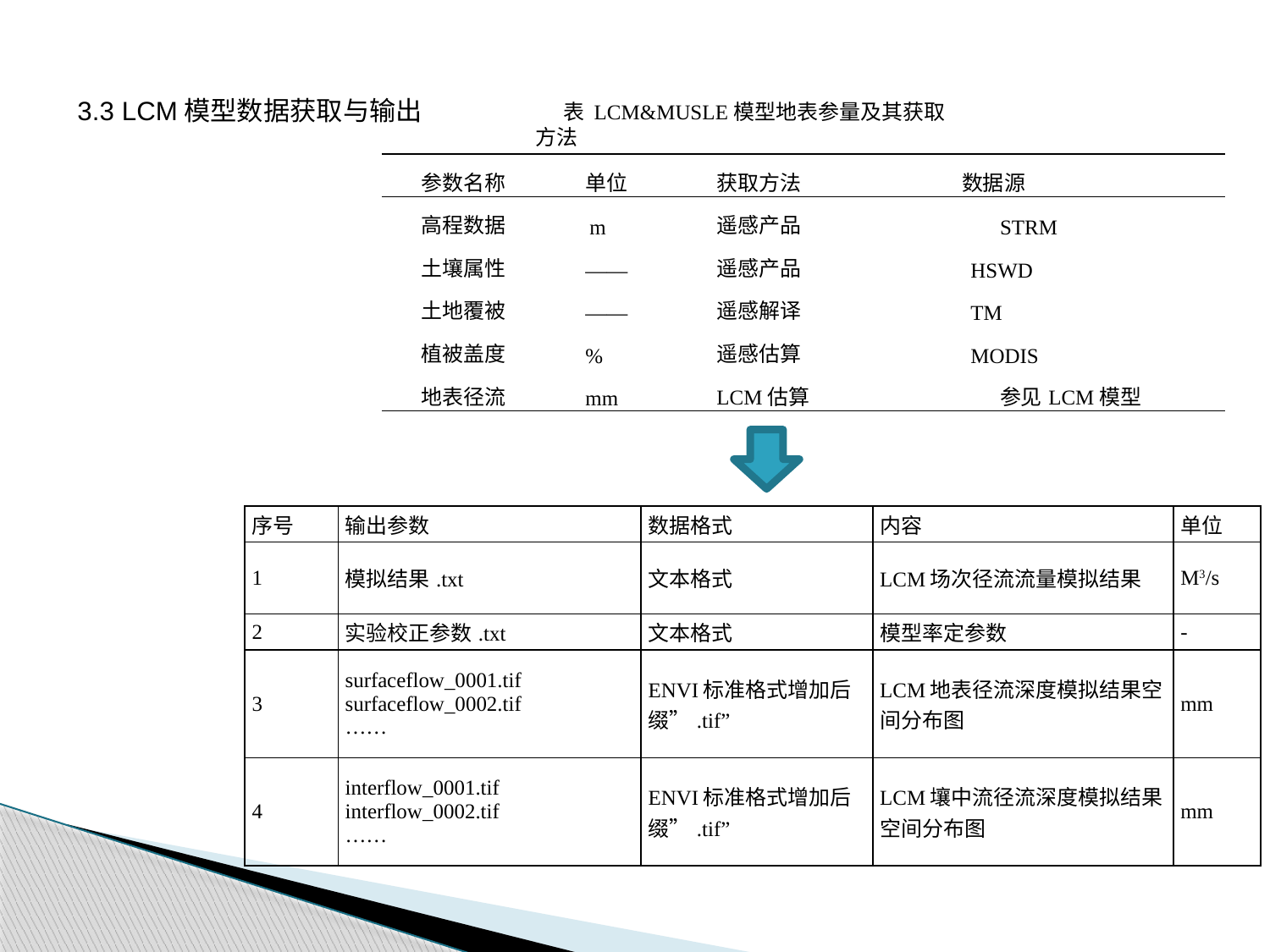

3.3 LCM模型数据获取与输出
表 LCM&MUSLE模型地表参量及其获取方法
| 参数名称 | 单位 | 获取方法 | 数据源 |
| --- | --- | --- | --- |
| 高程数据 | m | 遥感产品 | STRM |
| 土壤属性 | —— | 遥感产品 | HSWD |
| 土地覆被 | —— | 遥感解译 | TM |
| 植被盖度 | % | 遥感估算 | MODIS |
| 地表径流 | mm | LCM估算 | 参见LCM模型 |

| 序号 | 输出参数 | 数据格式 | 内容 | 单位 |
| --- | --- | --- | --- | --- |
| 1 | 模拟结果.txt | 文本格式 | LCM场次径流流量模拟结果 | M3/s |
| 2 | 实验校正参数.txt | 文本格式 | 模型率定参数 | - |
| 3 | surfaceflow\_0001.tif surfaceflow\_0002.tif …… | ENVI标准格式增加后缀”.tif” | LCM地表径流深度模拟结果空间分布图 | mm |
| 4 | interflow\_0001.tif interflow\_0002.tif …… | ENVI标准格式增加后缀”.tif” | LCM壤中流径流深度模拟结果空间分布图 | mm |